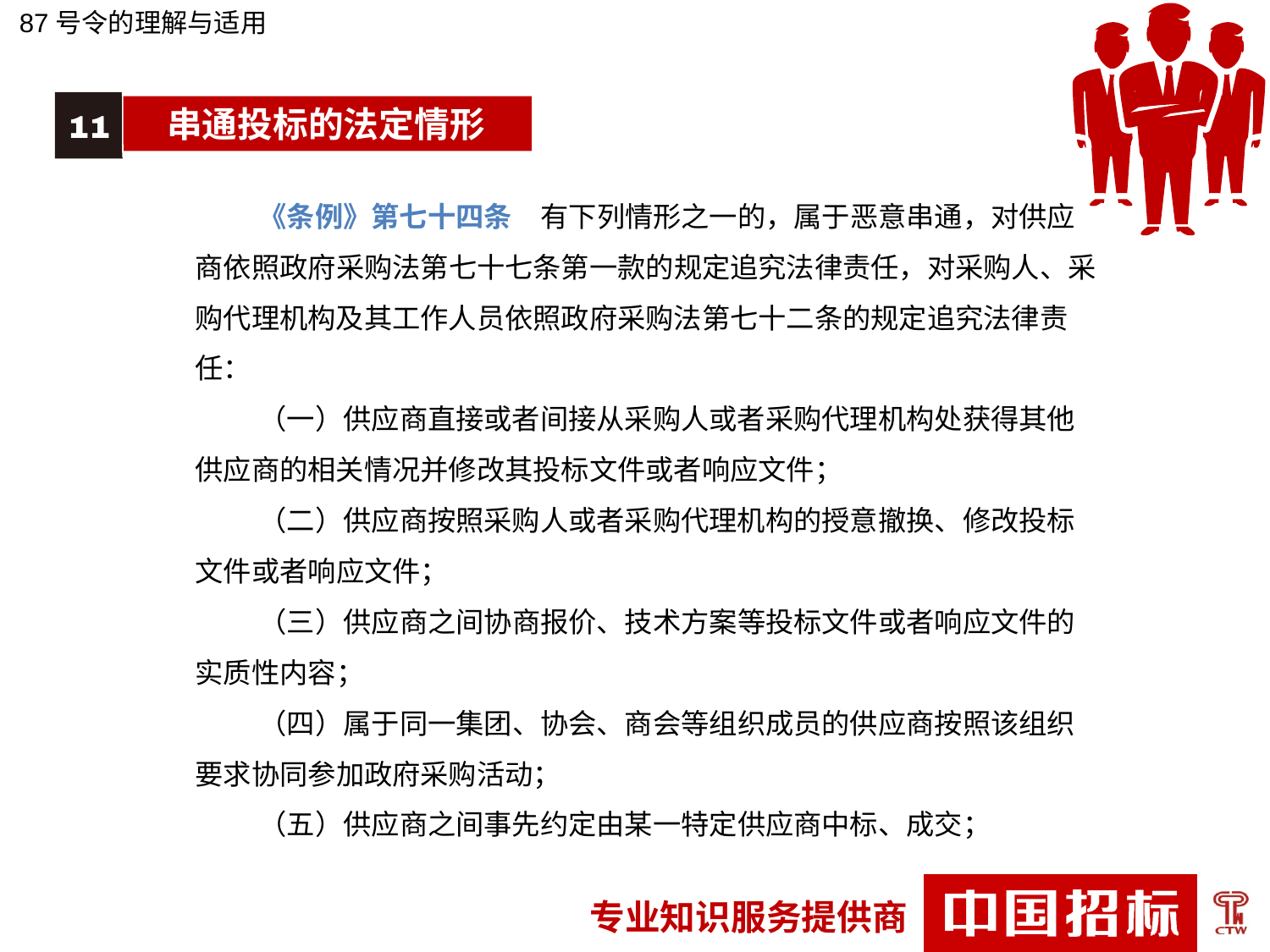

87号令的理解与适用

11
串通投标的法定情形
《条例》第七十四条　有下列情形之一的，属于恶意串通，对供应商依照政府采购法第七十七条第一款的规定追究法律责任，对采购人、采购代理机构及其工作人员依照政府采购法第七十二条的规定追究法律责任：
（一）供应商直接或者间接从采购人或者采购代理机构处获得其他供应商的相关情况并修改其投标文件或者响应文件；
（二）供应商按照采购人或者采购代理机构的授意撤换、修改投标文件或者响应文件；
（三）供应商之间协商报价、技术方案等投标文件或者响应文件的实质性内容；
（四）属于同一集团、协会、商会等组织成员的供应商按照该组织要求协同参加政府采购活动；
（五）供应商之间事先约定由某一特定供应商中标、成交；